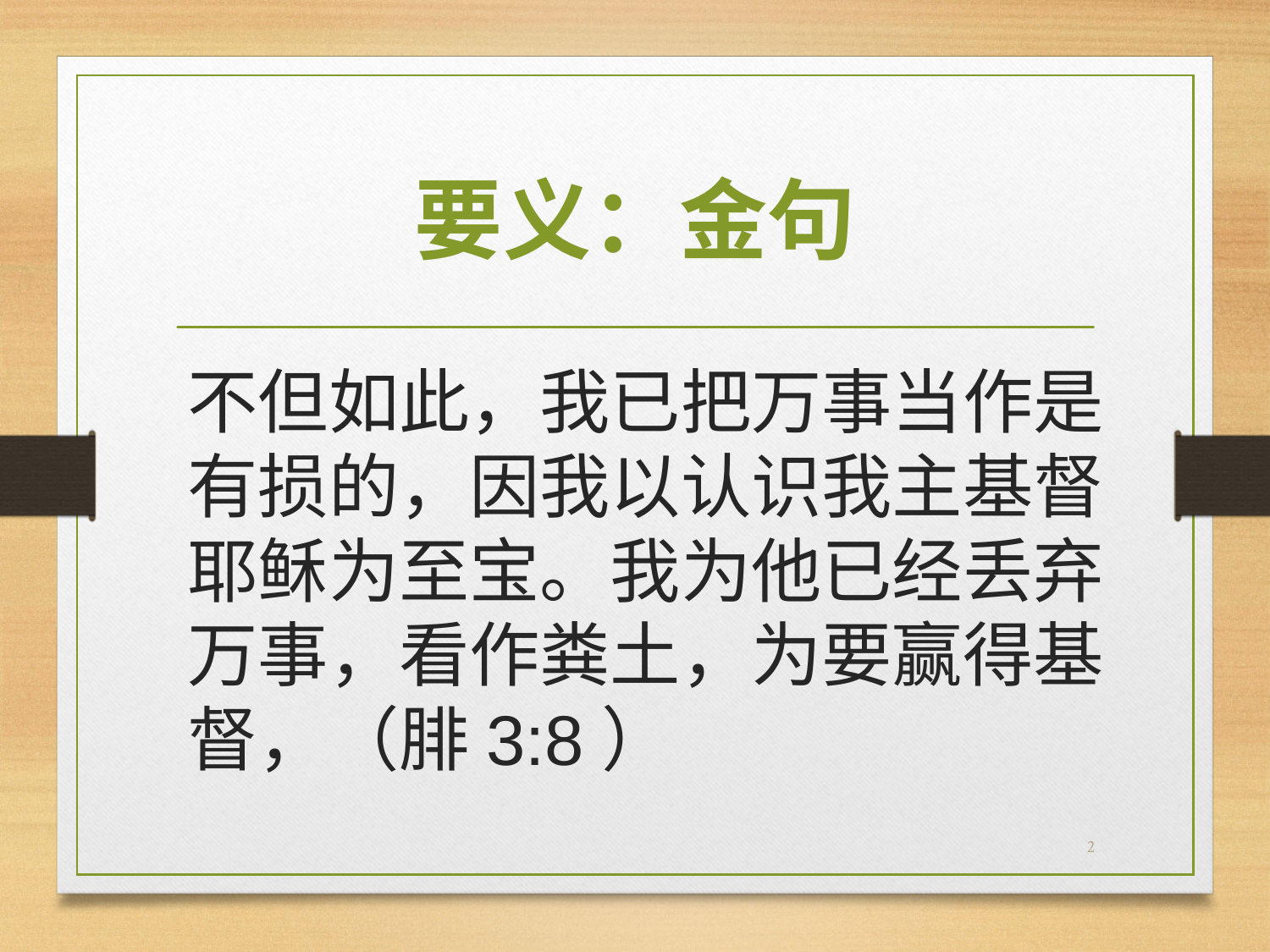

# 要义：金句
不但如此，我已把万事当作是有损的，因我以认识我主基督耶稣为至宝。我为他已经丢弃万事，看作粪土，为要赢得基督，（腓3:8）
2